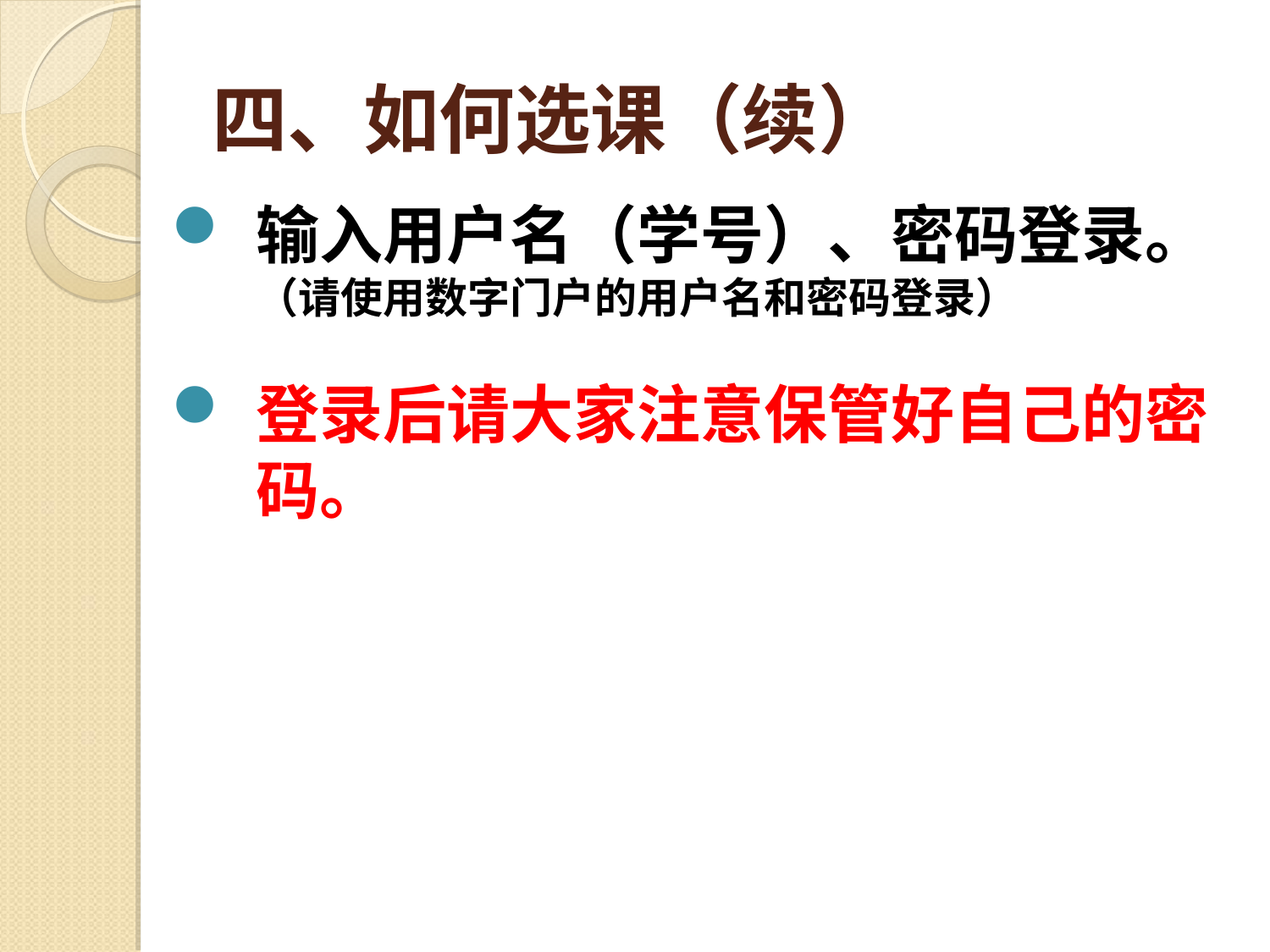

四、如何选课（续）
输入用户名（学号）、密码登录。（请使用数字门户的用户名和密码登录）
登录后请大家注意保管好自己的密码。